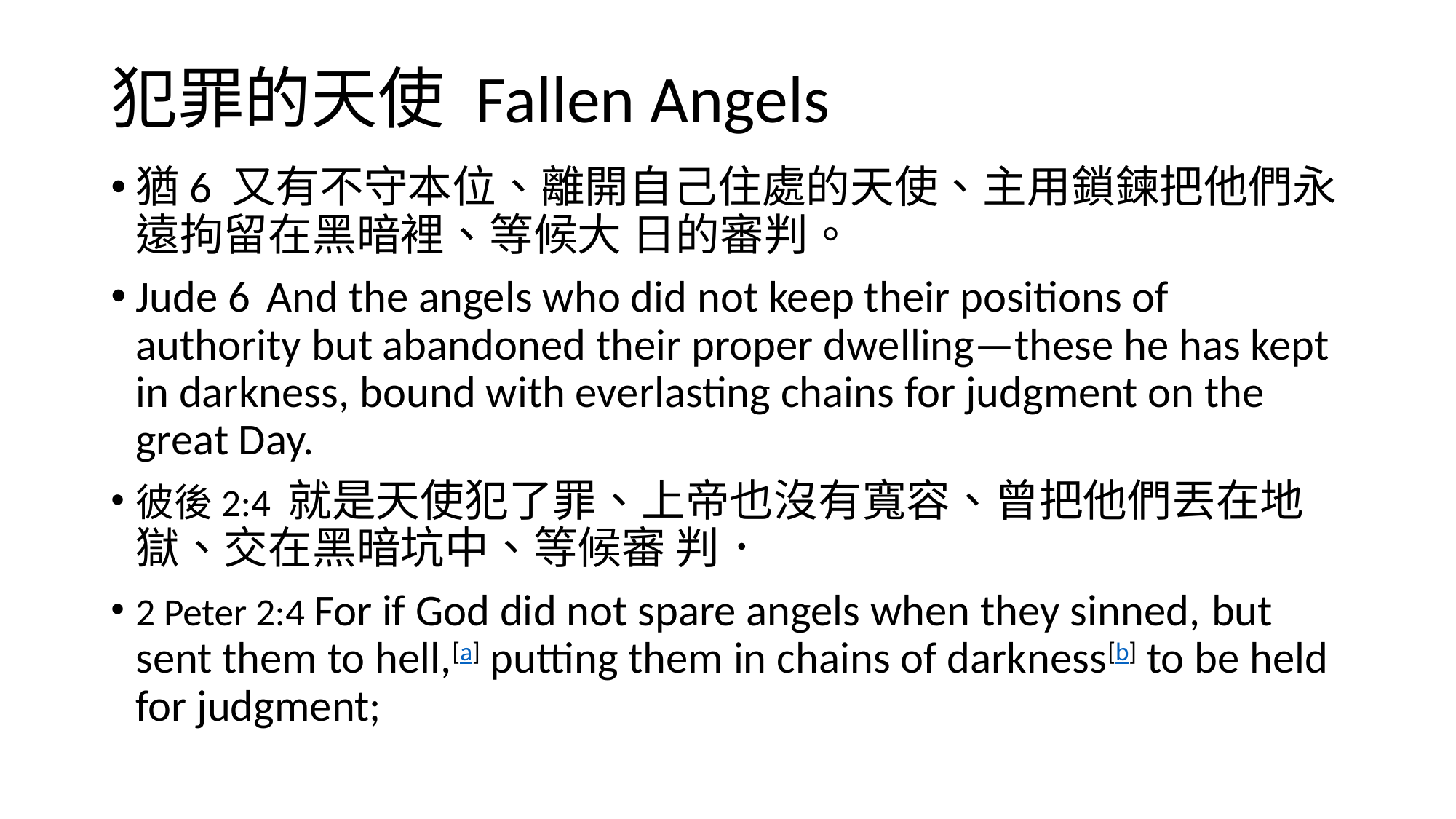

# 犯罪的天使 Fallen Angels
猶6 又有不守本位、離開自己住處的天使、主用鎖鍊把他們永遠拘留在黑暗裡、等候大 日的審判。
Jude 6  And the angels who did not keep their positions of authority but abandoned their proper dwelling—these he has kept in darkness, bound with everlasting chains for judgment on the great Day.
彼後2:4 就是天使犯了罪、上帝也沒有寬容、曾把他們丟在地獄、交在黑暗坑中、等候審 判．
2 Peter 2:4 For if God did not spare angels when they sinned, but sent them to hell,[a] putting them in chains of darkness[b] to be held for judgment;